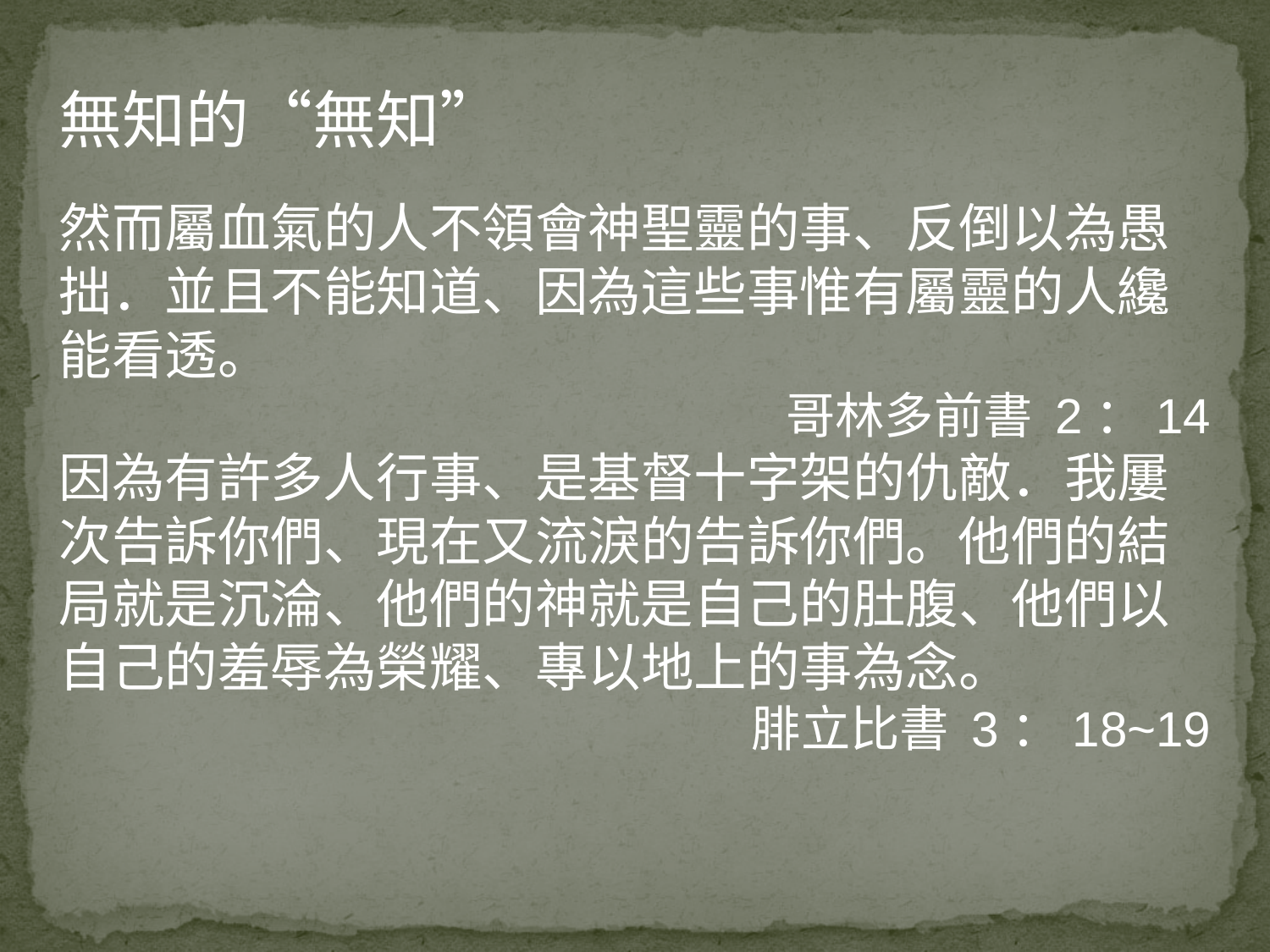

無知的“無知”

然而屬血氣的人不領會神聖靈的事、反倒以為愚拙．並且不能知道、因為這些事惟有屬靈的人纔能看透。
哥林多前書 2：14
因為有許多人行事、是基督十字架的仇敵．我屢次告訴你們、現在又流淚的告訴你們。他們的結局就是沉淪、他們的神就是自己的肚腹、他們以自己的羞辱為榮耀、專以地上的事為念。
腓立比書 3：18~19